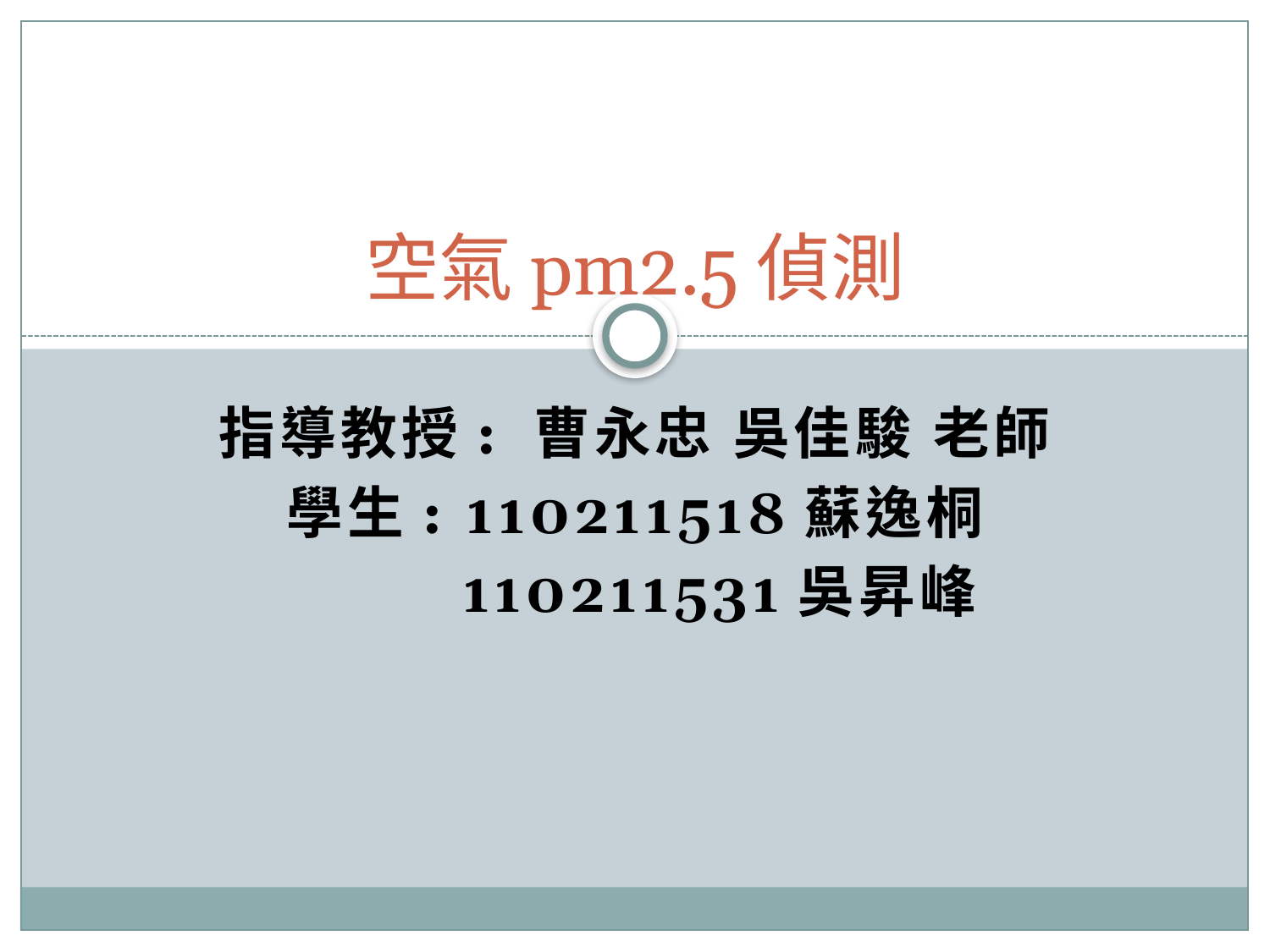

# 空氣pm2.5偵測
指導教授: 曹永忠 吳佳駿 老師
學生: 110211518蘇逸桐
         110211531吳昇峰